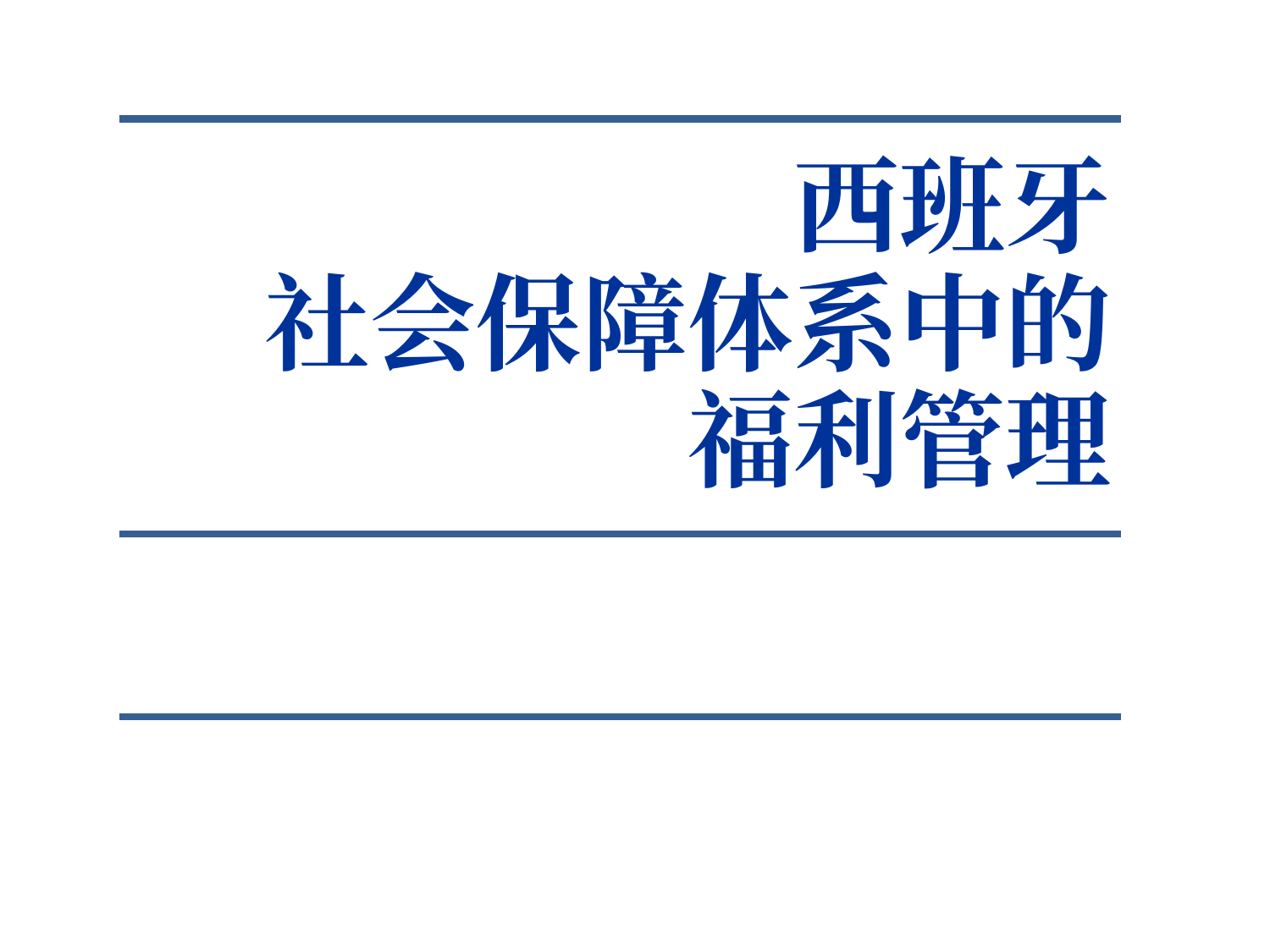

| 西班牙 社会保障体系中的 福利管理 |
| --- |
|  |